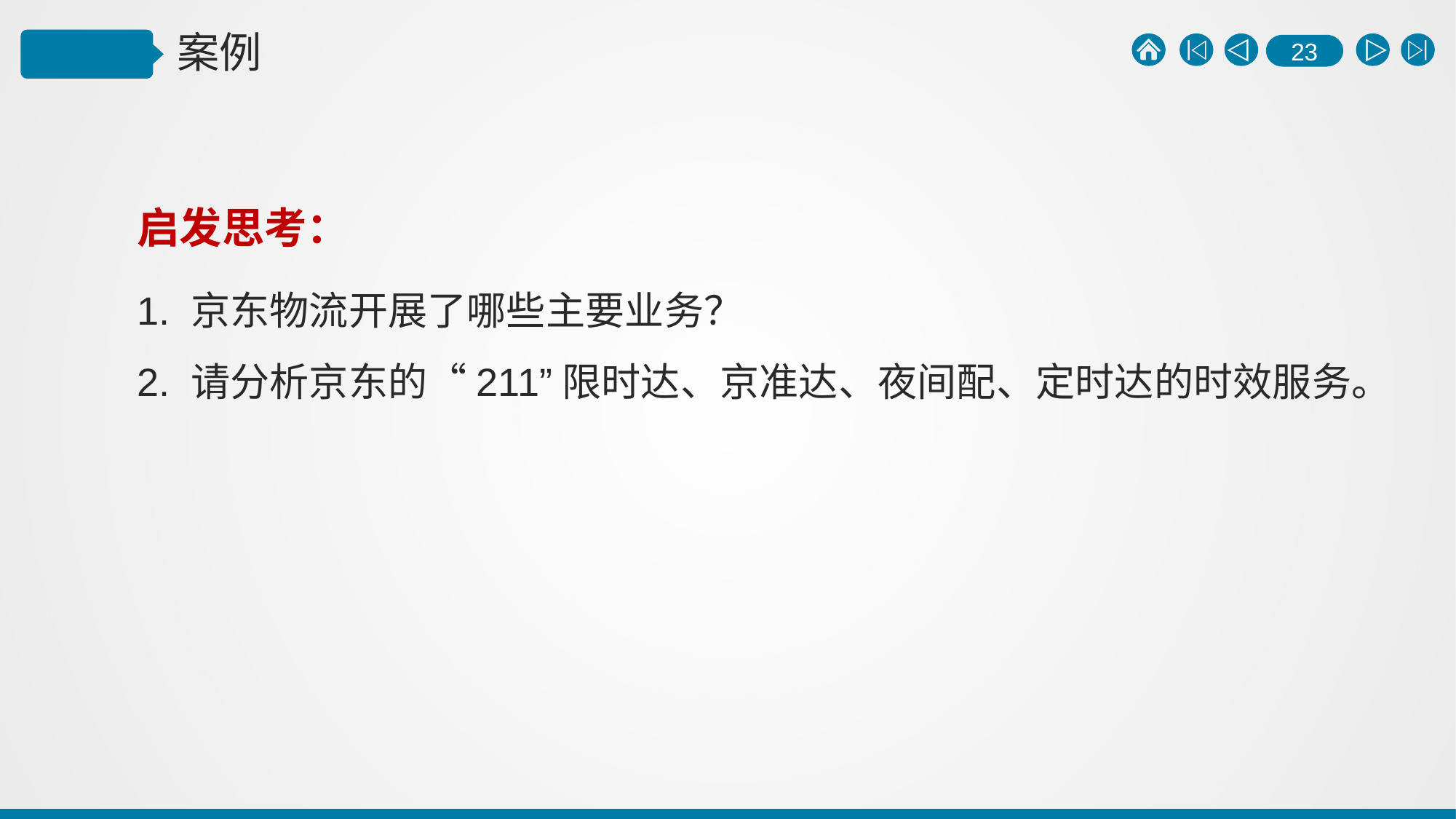

启发思考：
1. 京东物流开展了哪些主要业务？
2. 请分析京东的“211”限时达、京准达、夜间配、定时达的时效服务。